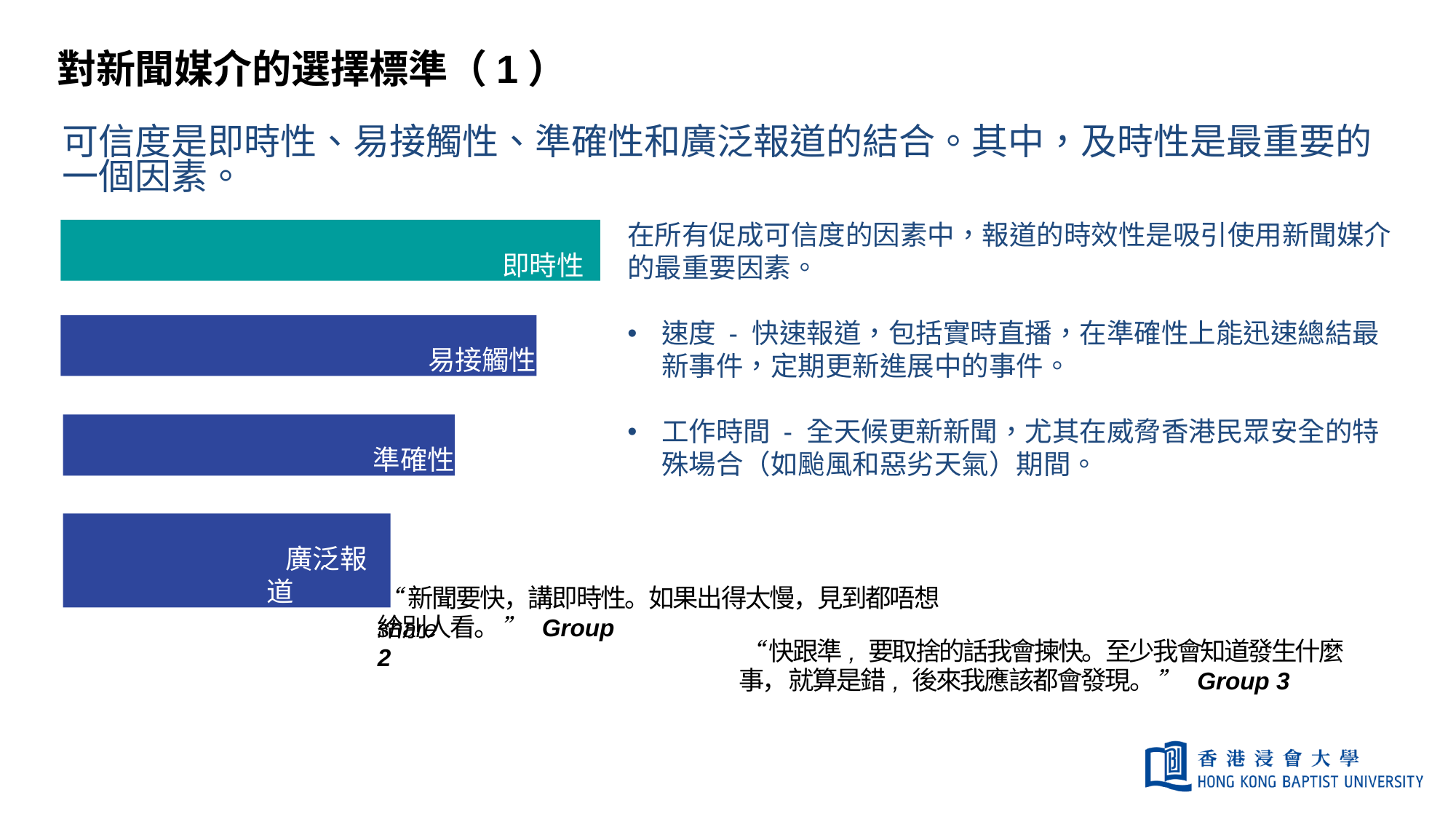

# 對新聞媒介的選擇標準（1）

可信度是即時性、易接觸性、準確性和廣泛報道的結合。其中，及時性是最重要的一個因素。
在所有促成可信度的因素中，報道的時效性是吸引使用新聞媒介的最重要因素。

速度 - 快速報道，包括實時直播，在準確性上能迅速總結最新事件，定期更新進展中的事件。

工作時間 - 全天候更新新聞，尤其在威脅香港民眾安全的特殊場合（如颱風和惡劣天氣）期間。
  即時性
易接觸性
    準確性
  廣泛報道
“新聞要快，講即時性。如果出得太慢，見到都唔想share
給別人看。” Group 2
“快跟準, 要取捨的話我會揀快。至少我會知道發生什麼事，就算是錯, 後來我應該都會發現。” Group 3